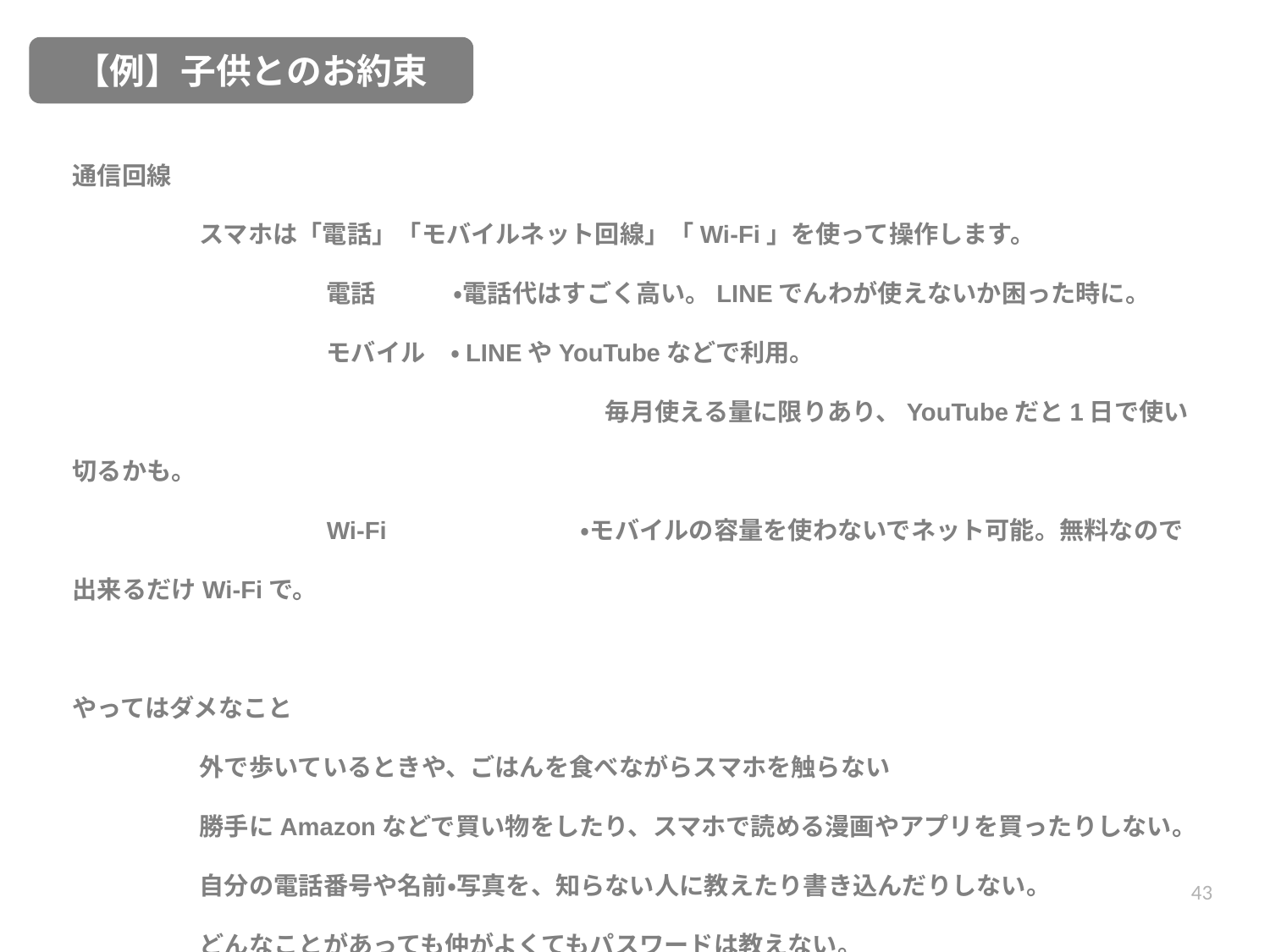

【例】子供とのお約束
通信回線
	スマホは「電話」「モバイルネット回線」「Wi-Fi」を使って操作します。
		電話　	・電話代はすごく高い。LINEでんわが使えないか困った時に。
		モバイル　・LINEやYouTubeなどで利用。
				　毎月使える量に限りあり、YouTubeだと1日で使い切るかも。
		Wi-Fi		・モバイルの容量を使わないでネット可能。無料なので出来るだけWi-Fiで。

やってはダメなこと
	外で歩いているときや、ごはんを食べながらスマホを触らない
	勝手にAmazonなどで買い物をしたり、スマホで読める漫画やアプリを買ったりしない。
	自分の電話番号や名前・写真を、知らない人に教えたり書き込んだりしない。
	どんなことがあっても仲がよくてもパスワードは教えない。
	興味があっても怪しいウェブサイトを開かない（大きなお金を要求される可能性がある）
43